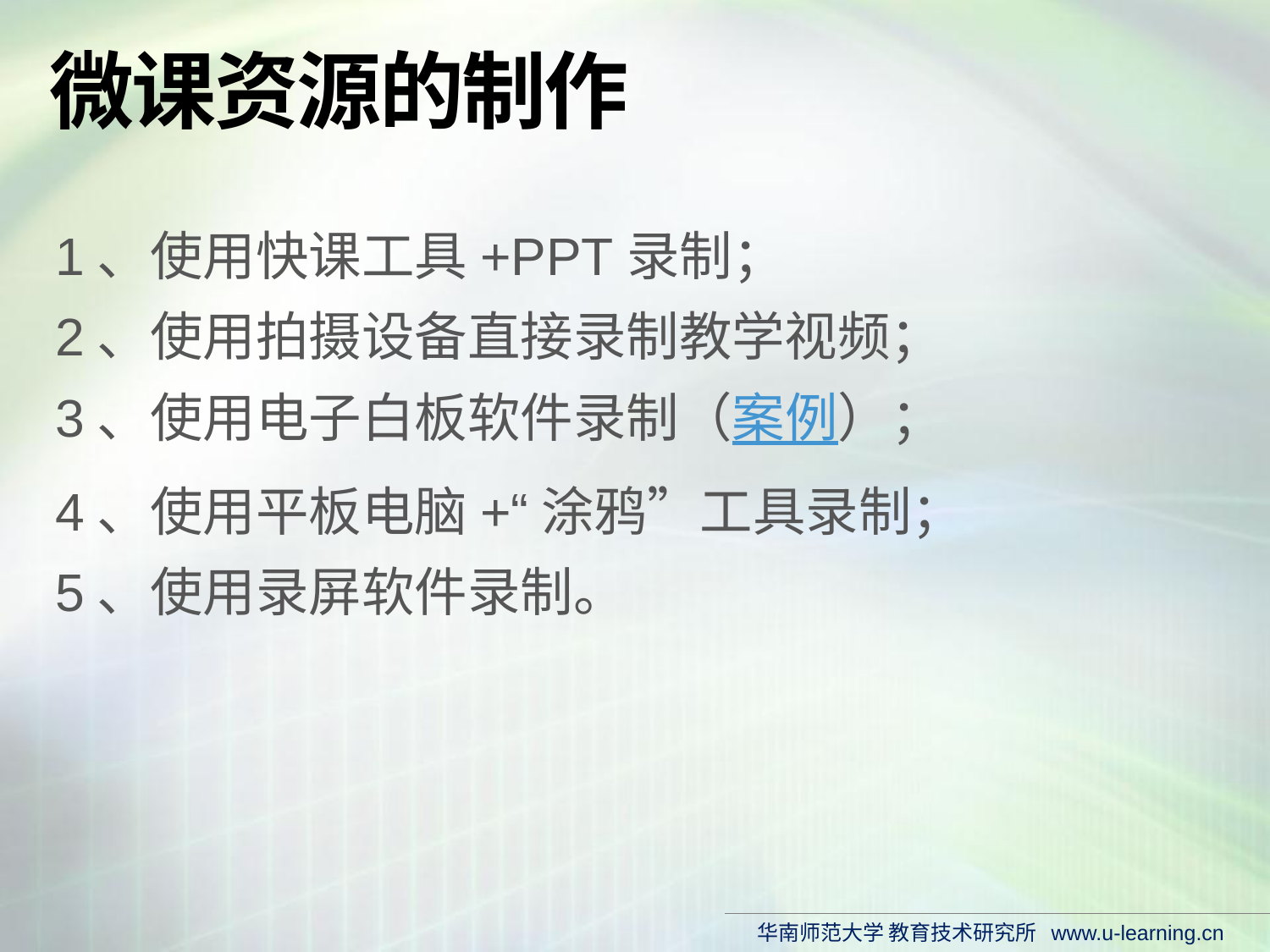

# 微课资源的制作
1、使用快课工具+PPT录制；
2、使用拍摄设备直接录制教学视频；
3、使用电子白板软件录制（案例）；
4、使用平板电脑+“涂鸦”工具录制；
5、使用录屏软件录制。